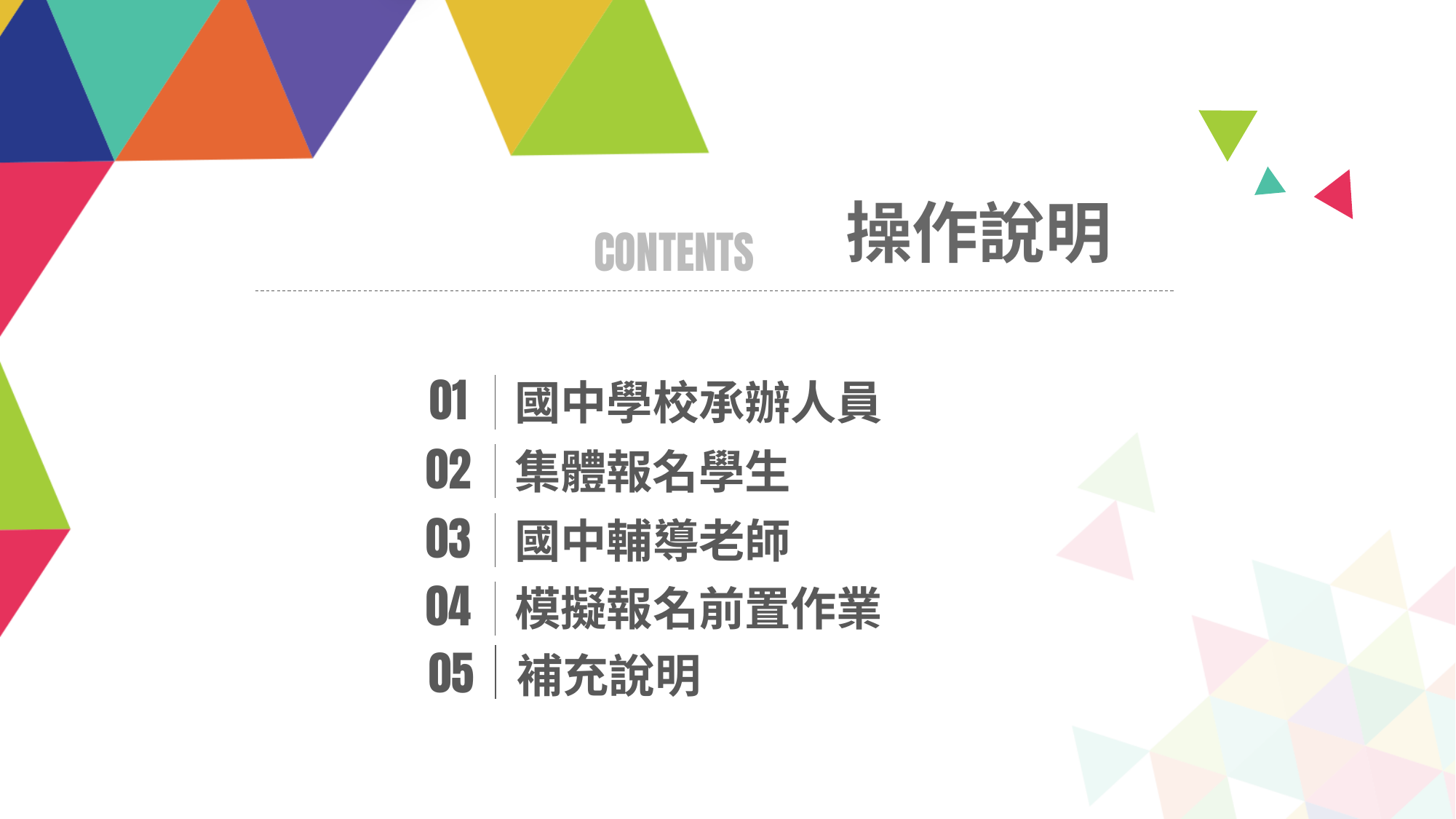

01
國中學校承辦人員
02
集體報名學生
03
國中輔導老師
模擬報名前置作業
04
05
補充說明